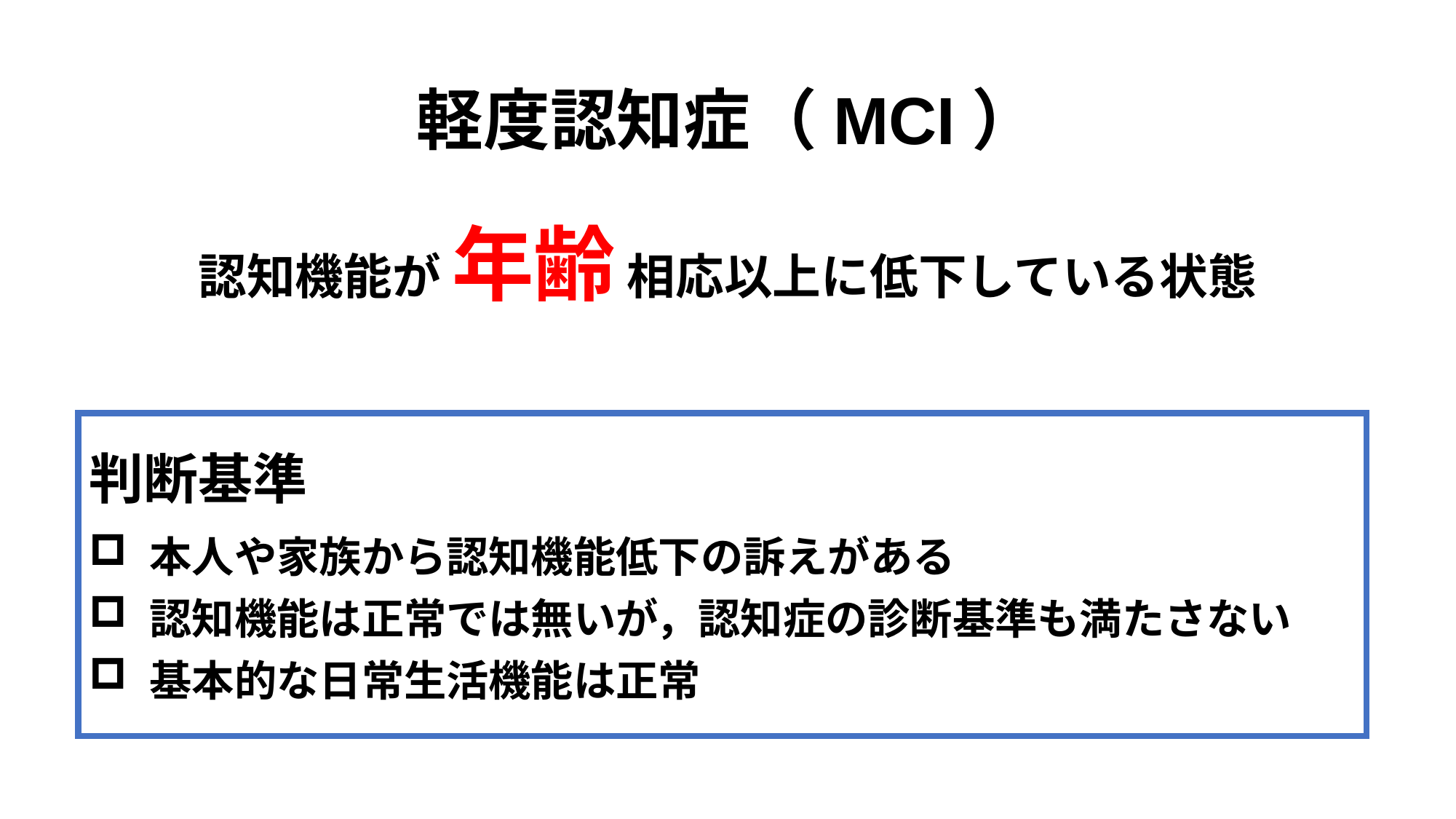

# 軽度認知症（MCI）
認知機能が 年齢 相応以上に低下している状態

判断基準

 本人や家族から認知機能低下の訴えがある

 認知機能は正常では無いが，認知症の診断基準も満たさない

 基本的な日常生活機能は正常